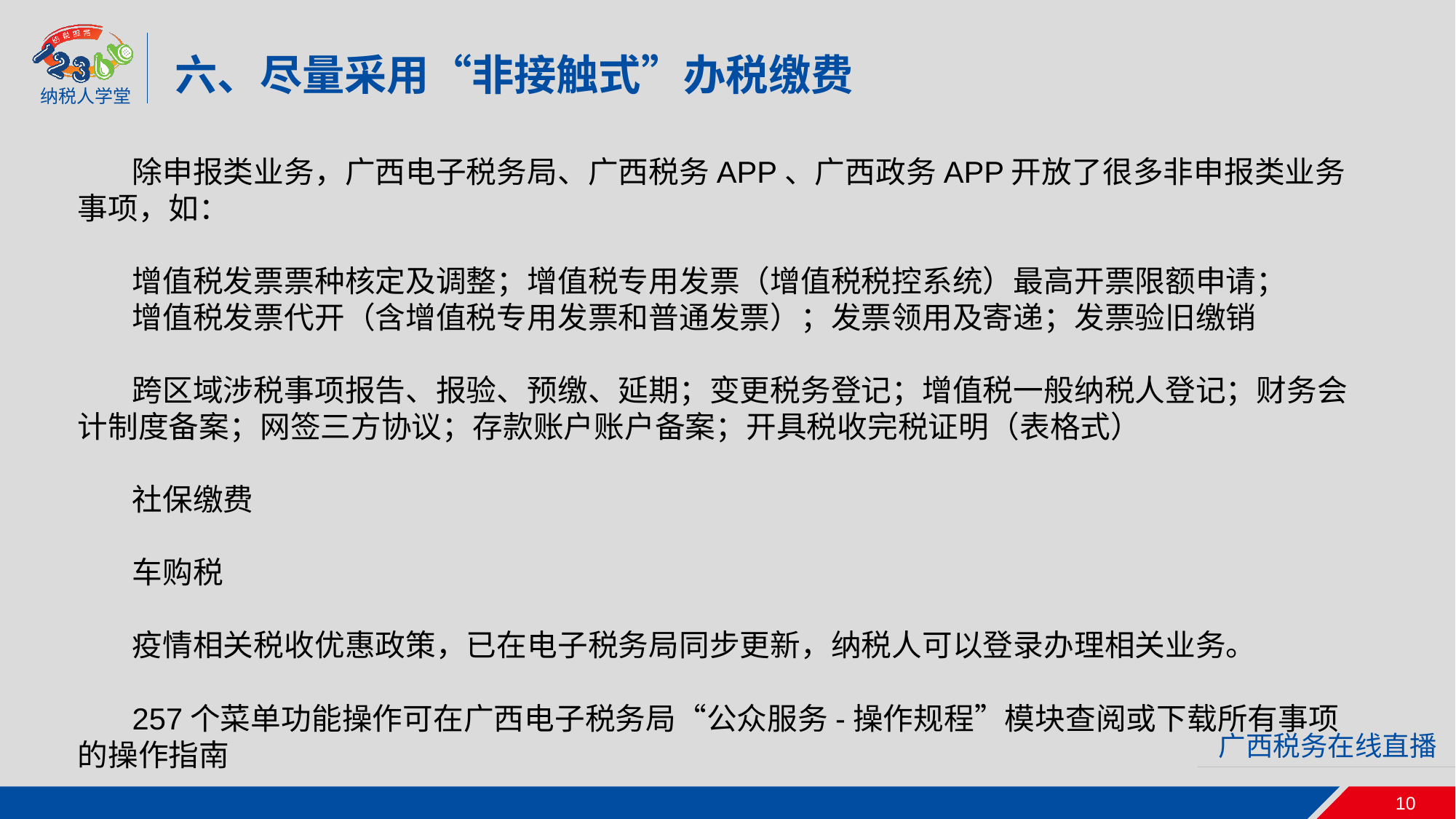

六、尽量采用“非接触式”办税缴费
除申报类业务，广西电子税务局、广西税务APP、广西政务APP开放了很多非申报类业务事项，如：

增值税发票票种核定及调整；增值税专用发票（增值税税控系统）最高开票限额申请；
增值税发票代开（含增值税专用发票和普通发票）；发票领用及寄递；发票验旧缴销

跨区域涉税事项报告、报验、预缴、延期；变更税务登记；增值税一般纳税人登记；财务会计制度备案；网签三方协议；存款账户账户备案；开具税收完税证明（表格式）

社保缴费

车购税

疫情相关税收优惠政策，已在电子税务局同步更新，纳税人可以登录办理相关业务。

257个菜单功能操作可在广西电子税务局“公众服务-操作规程”模块查阅或下载所有事项的操作指南